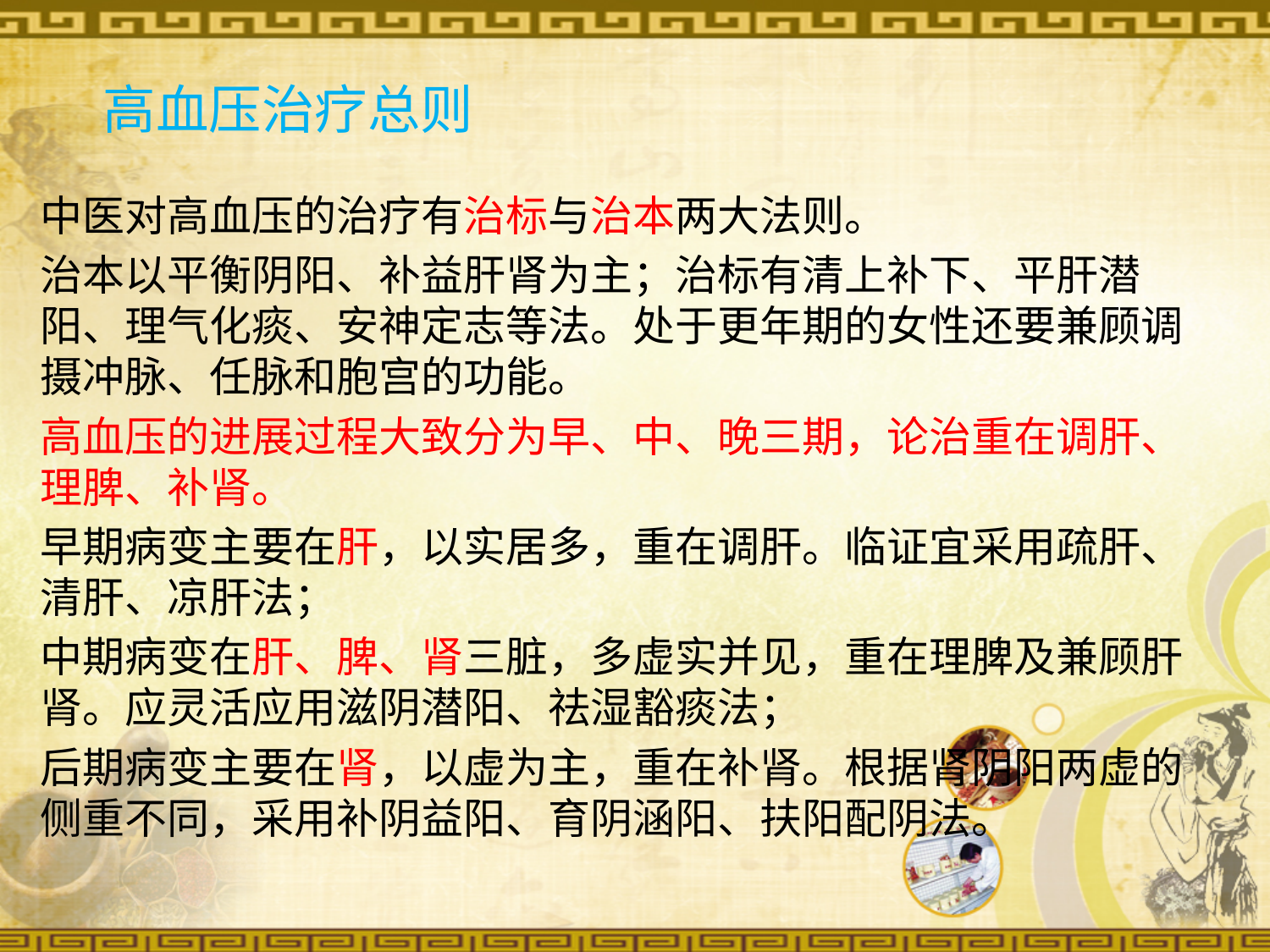

高血压治疗总则
中医对高血压的治疗有治标与治本两大法则。
治本以平衡阴阳、补益肝肾为主；治标有清上补下、平肝潜阳、理气化痰、安神定志等法。处于更年期的女性还要兼顾调摄冲脉、任脉和胞宫的功能。
高血压的进展过程大致分为早、中、晚三期，论治重在调肝、理脾、补肾。
早期病变主要在肝，以实居多，重在调肝。临证宜采用疏肝、清肝、凉肝法；
中期病变在肝、脾、肾三脏，多虚实并见，重在理脾及兼顾肝肾。应灵活应用滋阴潜阳、祛湿豁痰法；
后期病变主要在肾，以虚为主，重在补肾。根据肾阴阳两虚的侧重不同，采用补阴益阳、育阴涵阳、扶阳配阴法。